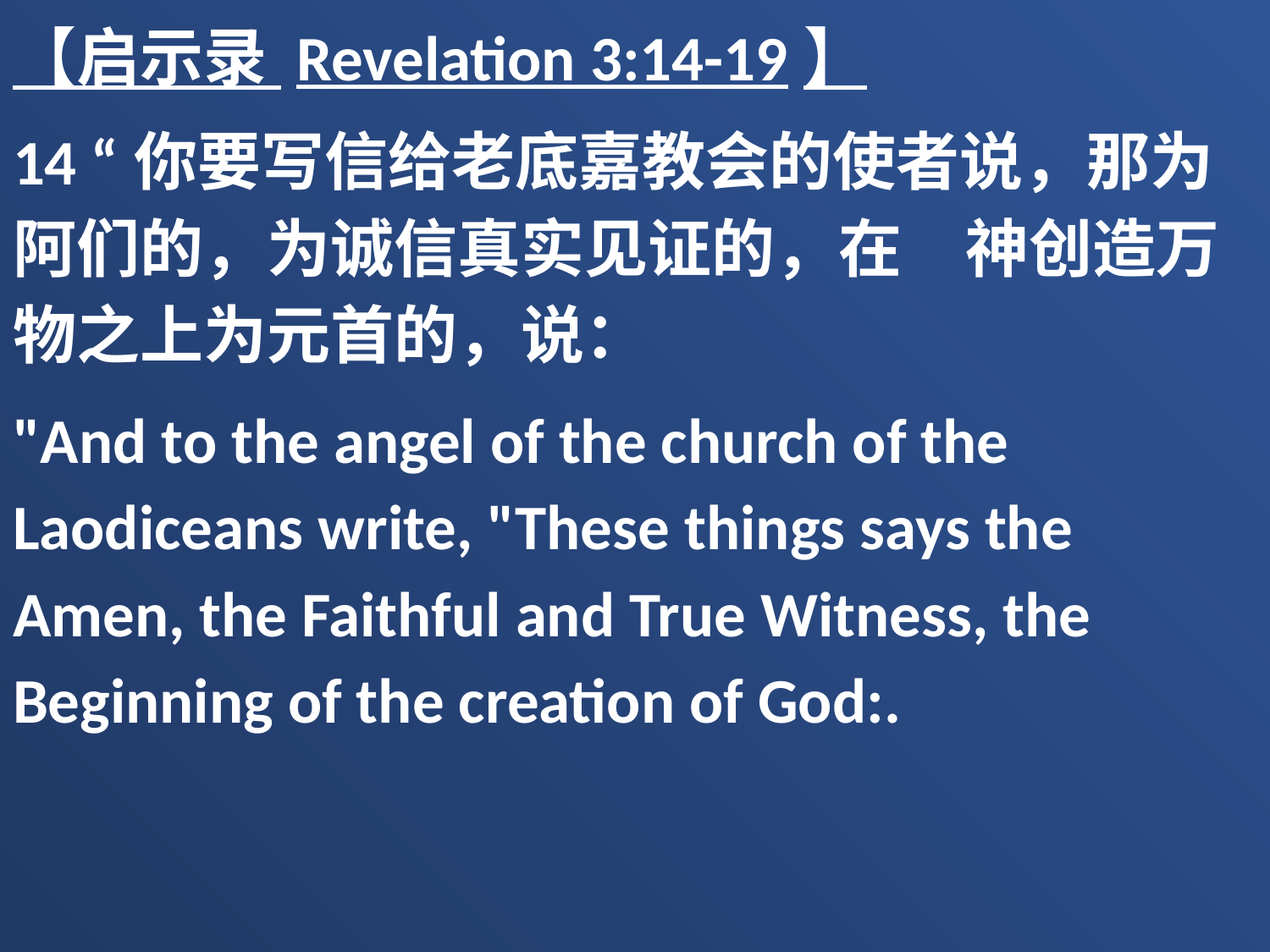

【启示录 Revelation 3:14-19】
14 “你要写信给老底嘉教会的使者说，那为阿们的，为诚信真实见证的，在　神创造万物之上为元首的，说：
"And to the angel of the church of the Laodiceans write, "These things says the Amen, the Faithful and True Witness, the Beginning of the creation of God:.